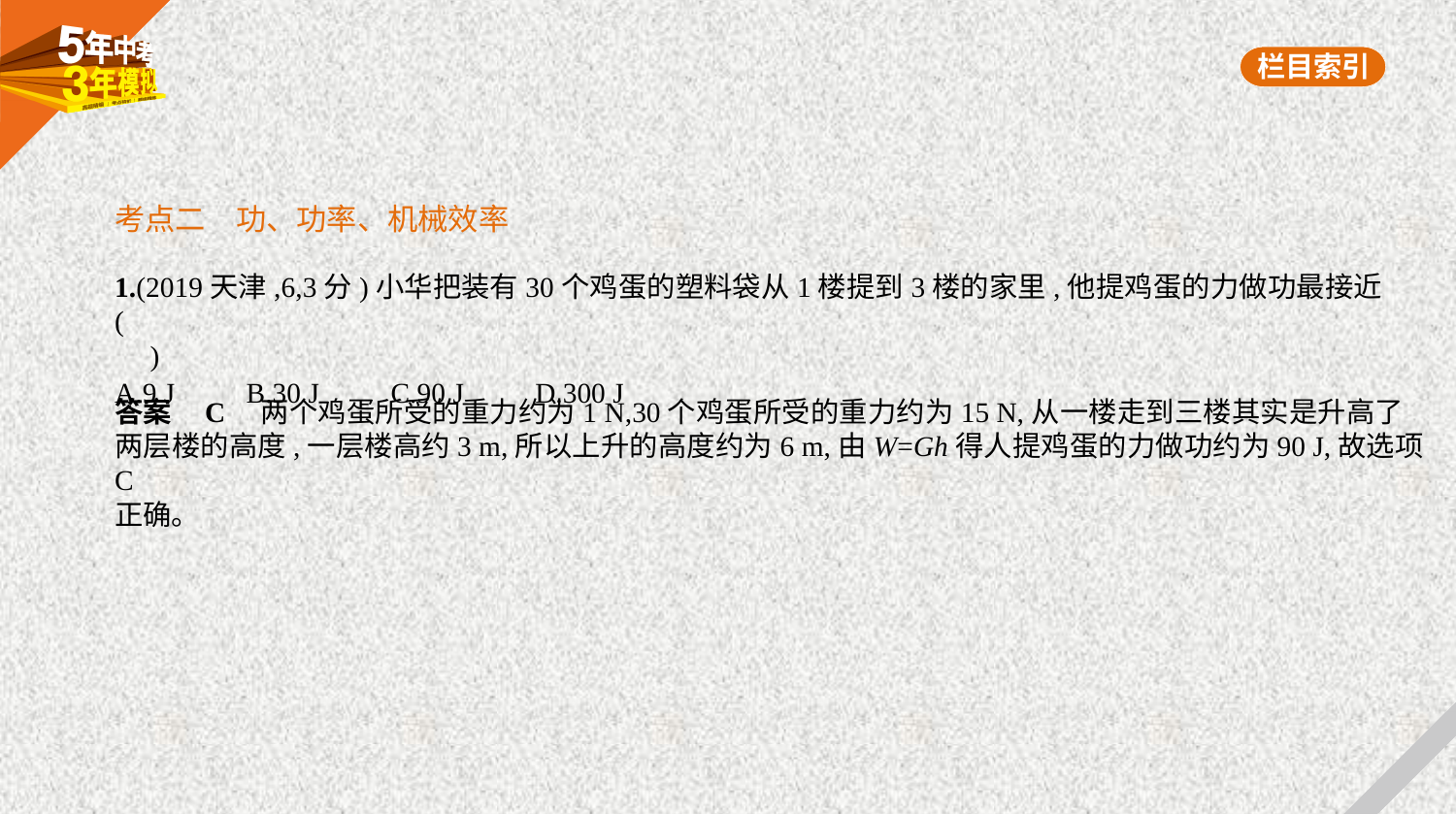

考点二　功、功率、机械效率
1.(2019天津,6,3分)小华把装有30个鸡蛋的塑料袋从1楼提到3楼的家里,他提鸡蛋的力做功最接近 (
　)
A.9 J　　B.30 J　　C.90 J　　D.300 J
答案    C　两个鸡蛋所受的重力约为1 N,30个鸡蛋所受的重力约为15 N,从一楼走到三楼其实是升高了
两层楼的高度,一层楼高约3 m,所以上升的高度约为6 m,由W=Gh得人提鸡蛋的力做功约为90 J,故选项C
正确。